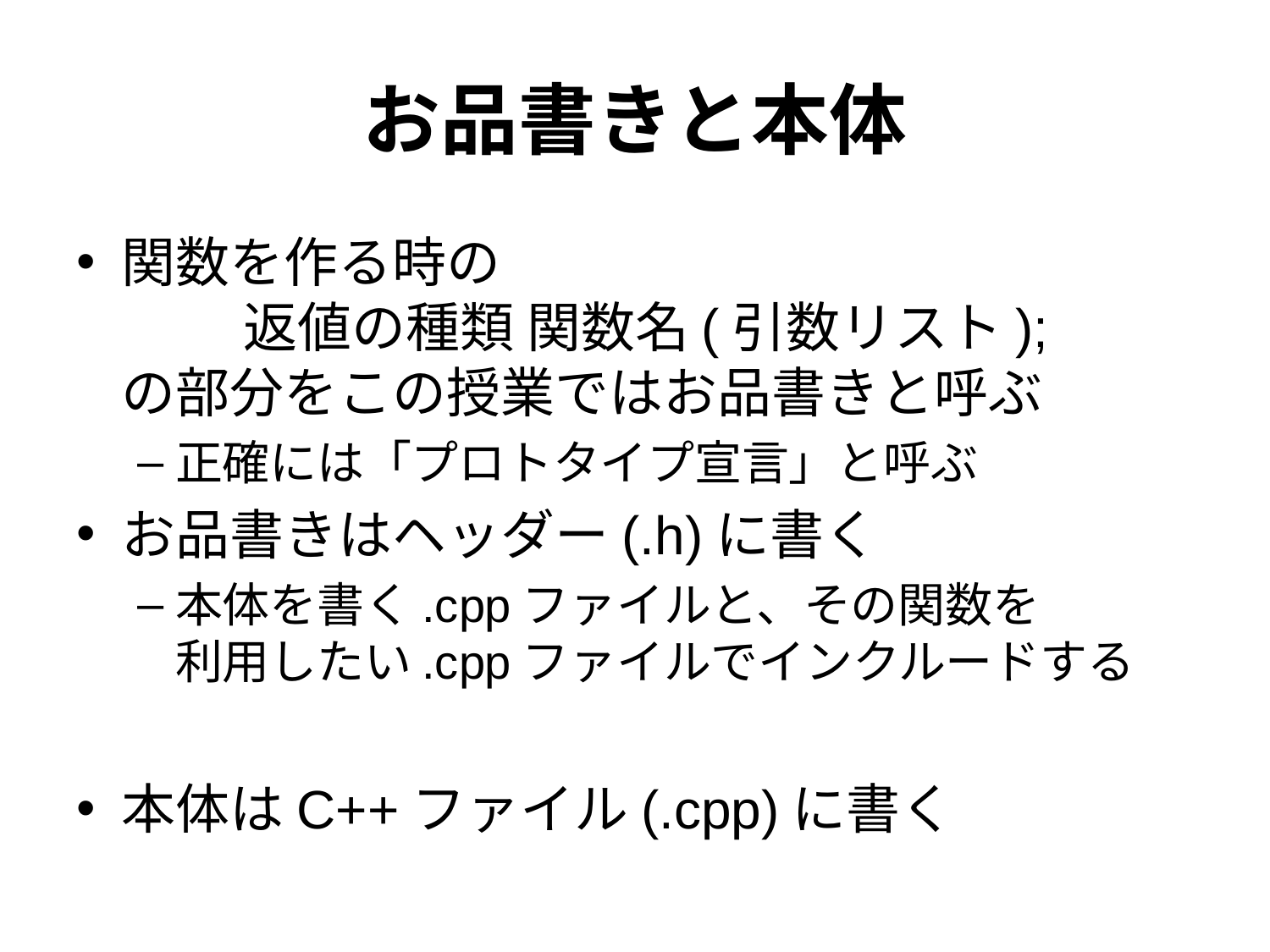

# お品書きと本体
関数を作る時の
	返値の種類 関数名(引数リスト);
の部分をこの授業ではお品書きと呼ぶ
正確には「プロトタイプ宣言」と呼ぶ
お品書きはヘッダー(.h)に書く
本体を書く.cppファイルと、その関数を
利用したい.cppファイルでインクルードする

本体はC++ファイル(.cpp)に書く